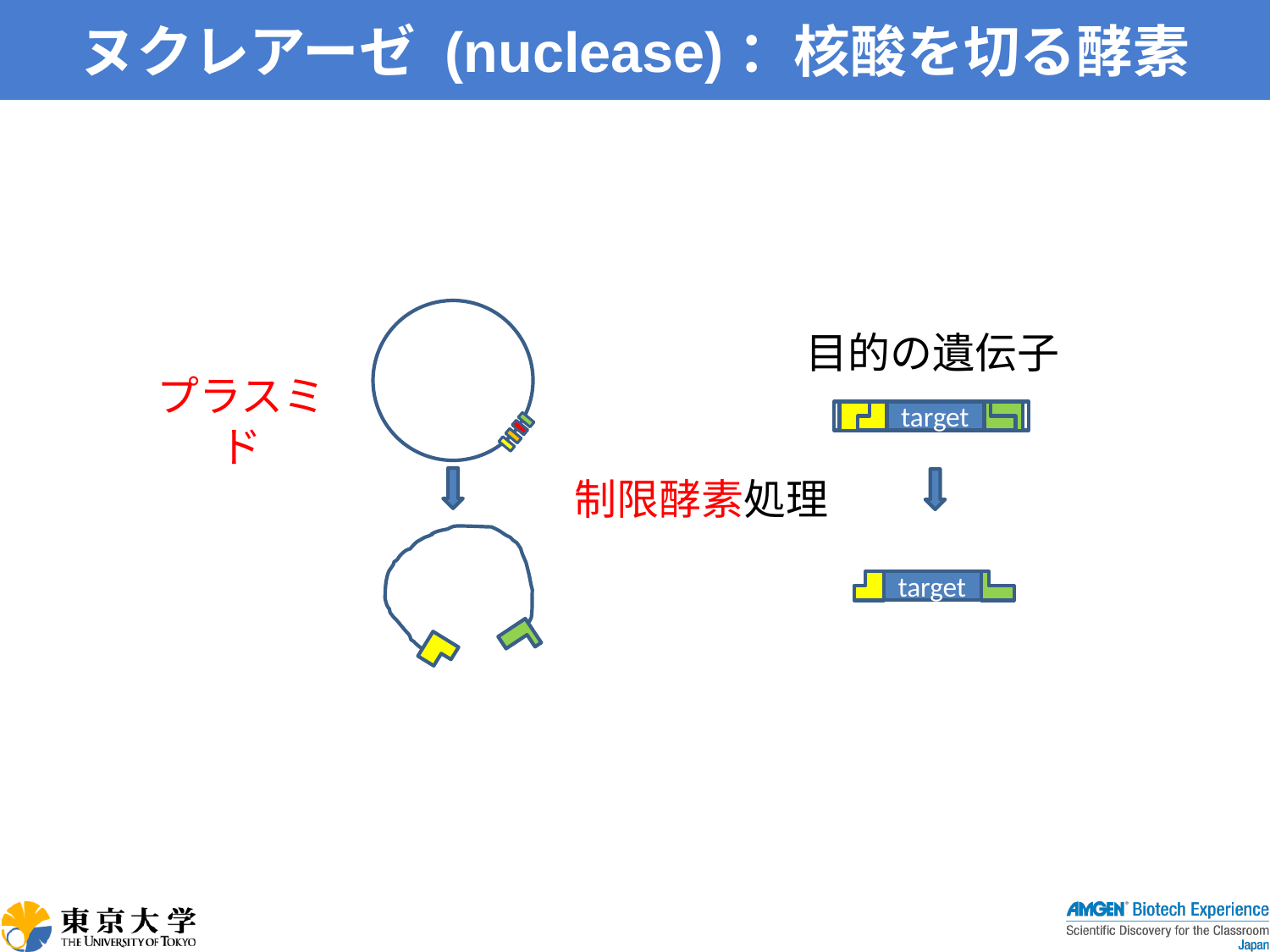

# ヌクレアーゼ (nuclease)：核酸を切る酵素

目的の遺伝子
プラスミド

target

制限酵素処理

target